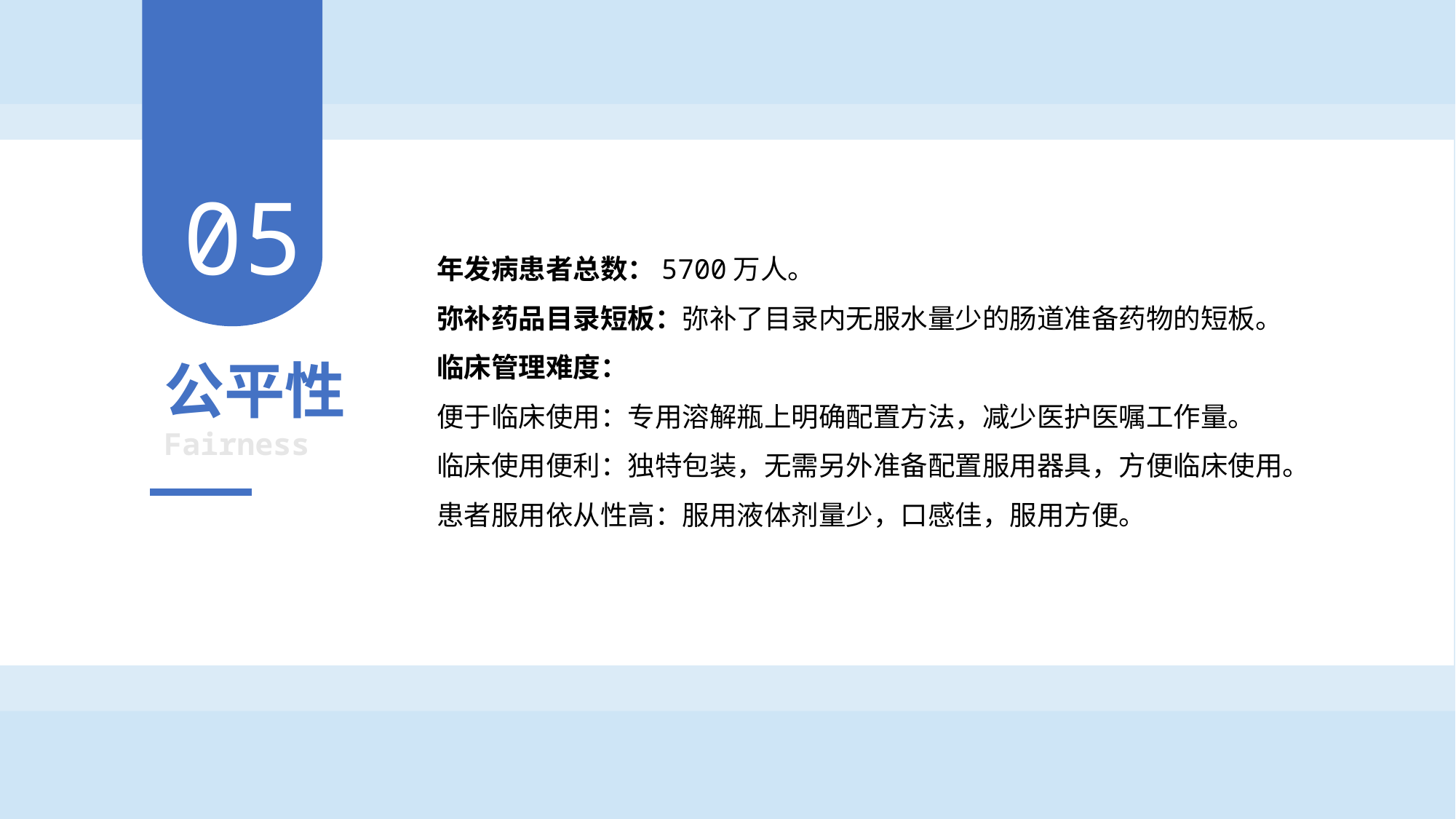

05
年发病患者总数：5700万人。
弥补药品目录短板：弥补了目录内无服水量少的肠道准备药物的短板。
临床管理难度：
便于临床使用：专用溶解瓶上明确配置方法，减少医护医嘱工作量。
临床使用便利：独特包装，无需另外准备配置服用器具，方便临床使用。
患者服用依从性高：服用液体剂量少，口感佳，服用方便。
公平性
Fairness